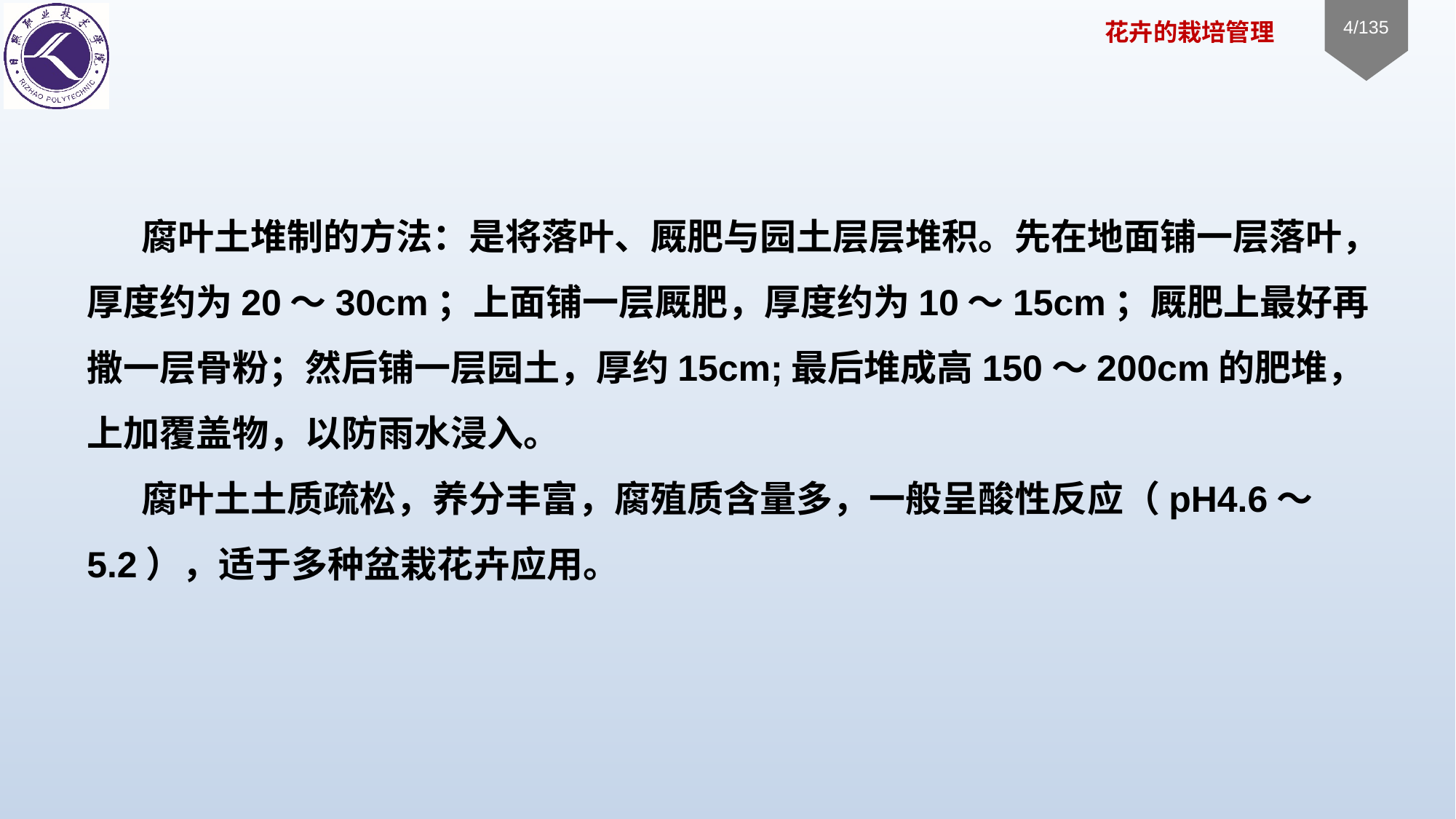

腐叶土堆制的方法：是将落叶、厩肥与园土层层堆积。先在地面铺一层落叶，厚度约为20～30cm；上面铺一层厩肥，厚度约为10～15cm；厩肥上最好再撒一层骨粉；然后铺一层园土，厚约15cm;最后堆成高150～200cm的肥堆，上加覆盖物，以防雨水浸入。
腐叶土土质疏松，养分丰富，腐殖质含量多，一般呈酸性反应（pH4.6～5.2），适于多种盆栽花卉应用。